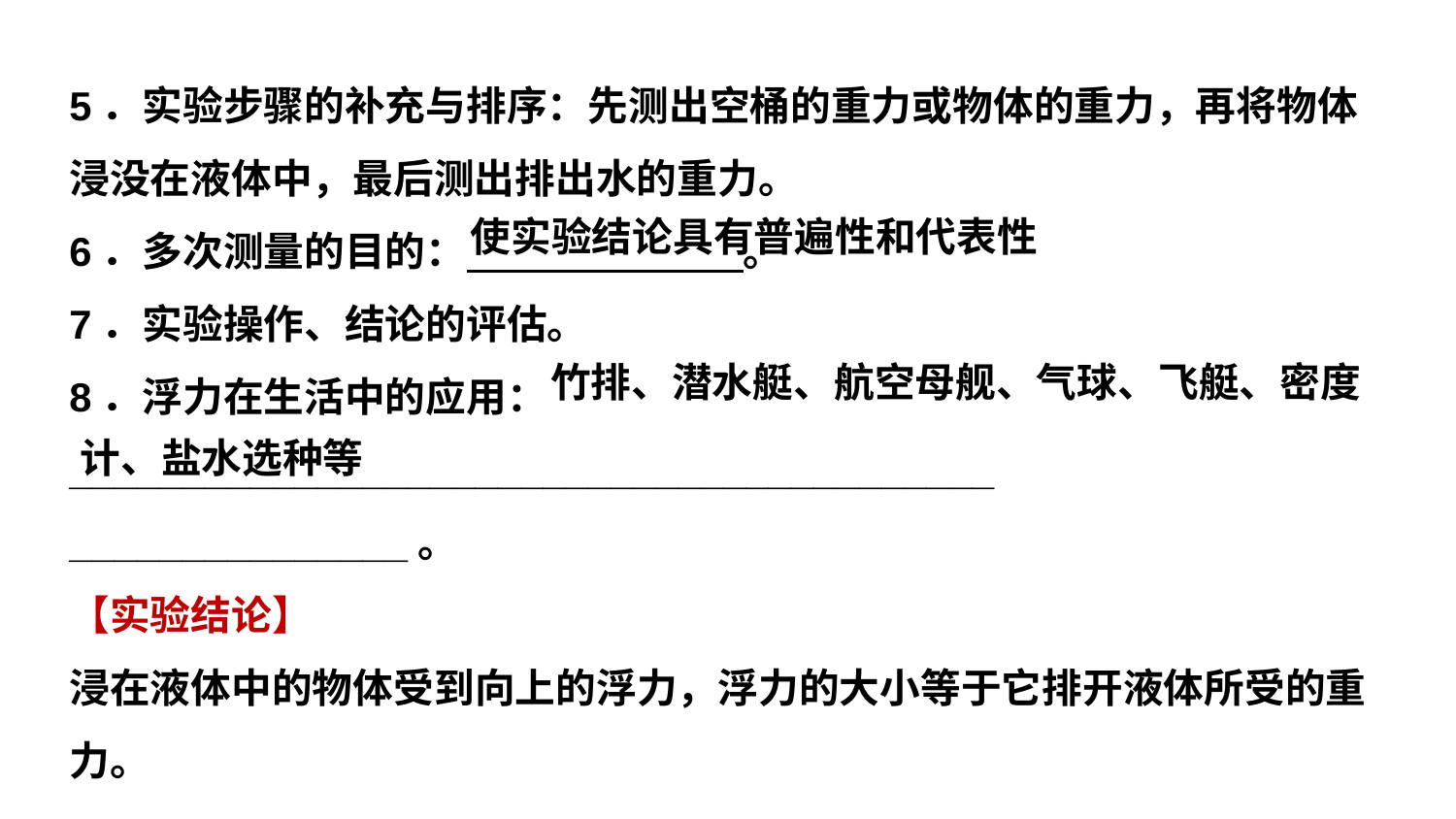

5．实验步骤的补充与排序：先测出空桶的重力或物体的重力，再将物体
浸没在液体中，最后测出排出水的重力。
6．多次测量的目的：                              。
7．实验操作、结论的评估。
8．浮力在生活中的应用：_________________________________________
_______________。
【实验结论】
浸在液体中的物体受到向上的浮力，浮力的大小等于它排开液体所受的重
力。
使实验结论具有普遍性和代表性
竹排、潜水艇、航空母舰、气球、飞艇、密度
计、盐水选种等